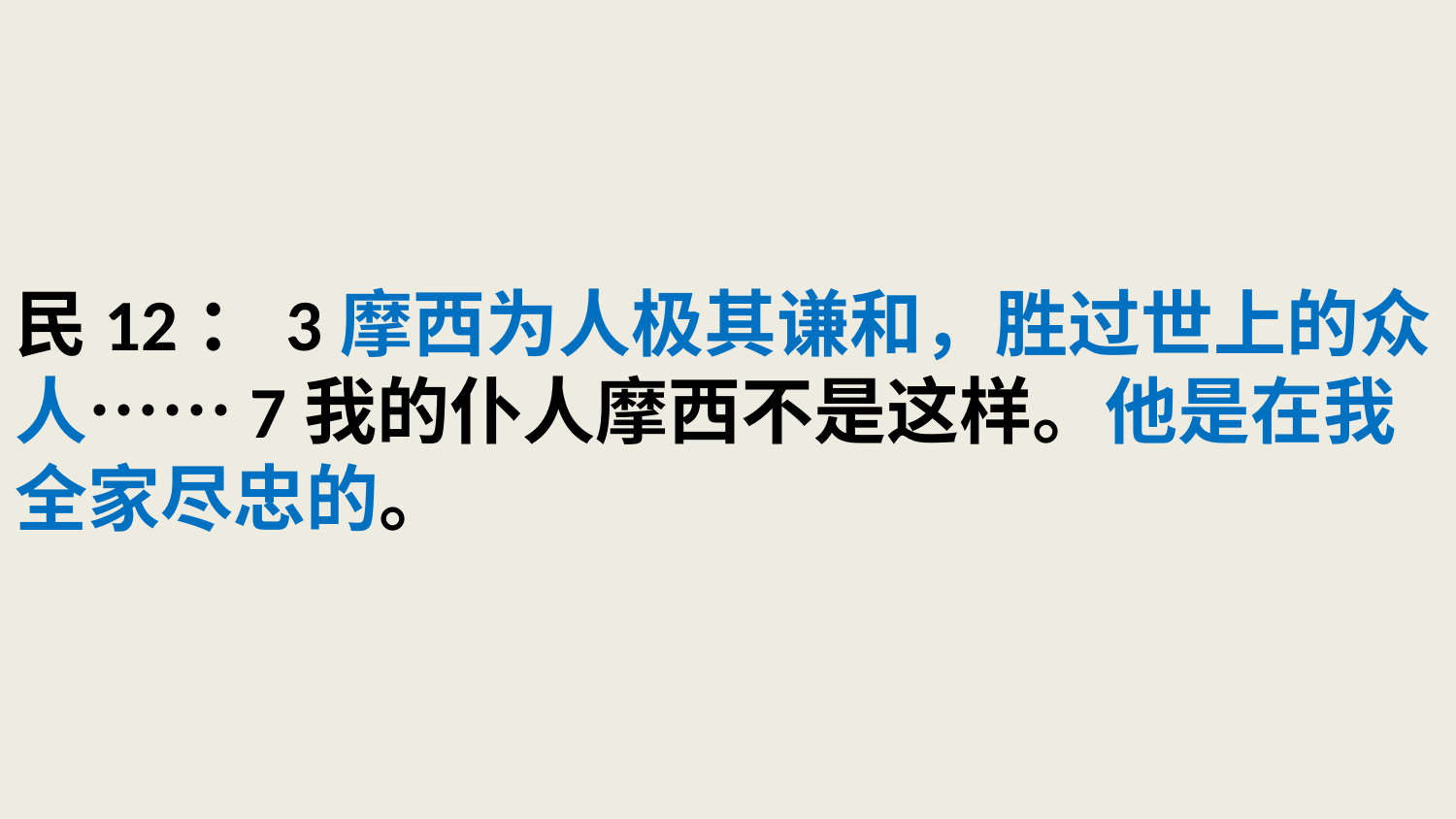

# 民12：3摩西为人极其谦和，胜过世上的众人……7我的仆人摩西不是这样。他是在我全家尽忠的。